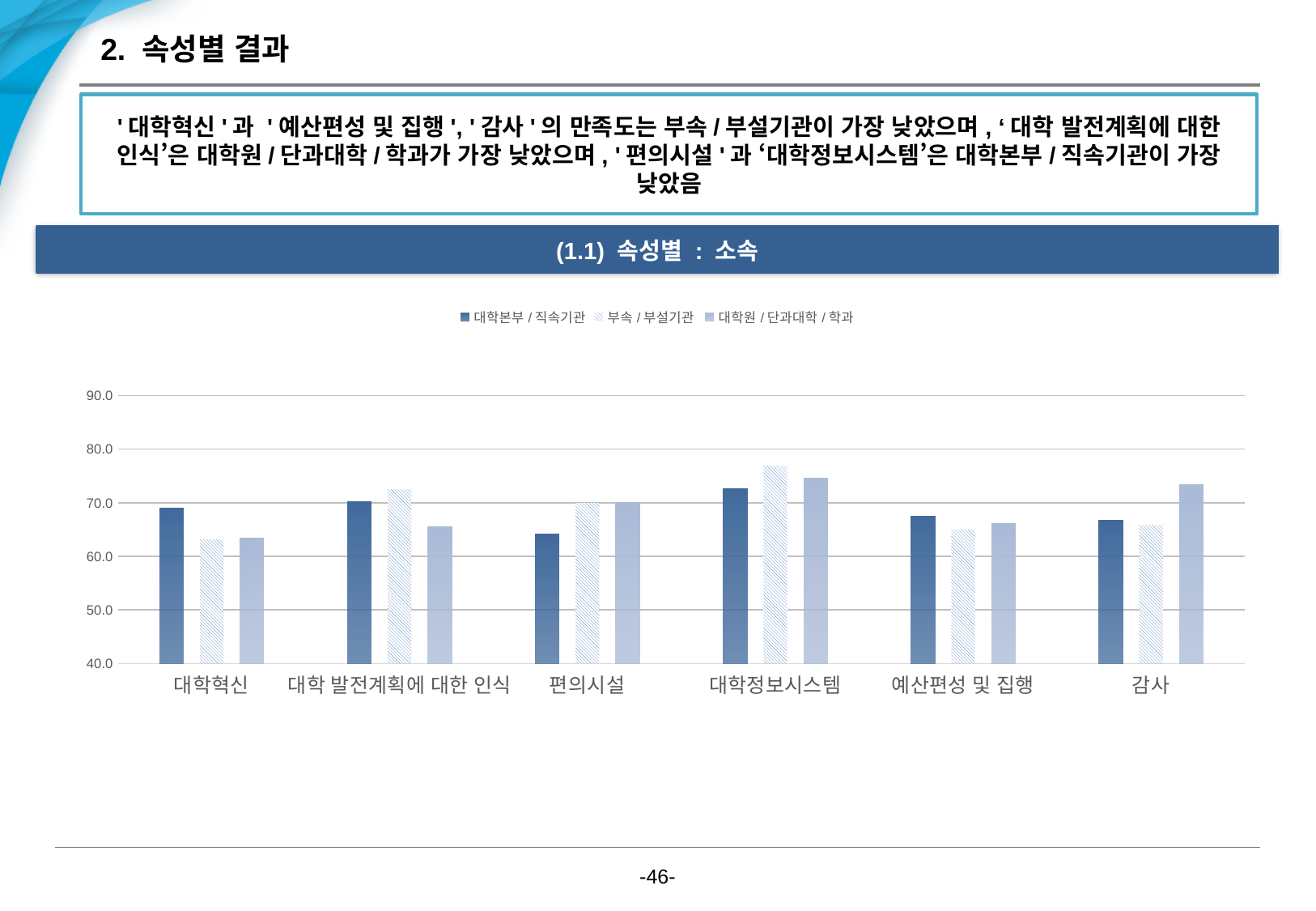

# 2. 속성별 결과

'대학혁신'과 '예산편성 및 집행', '감사'의 만족도는 부속/부설기관이 가장 낮았으며, ‘대학 발전계획에 대한 인식’은 대학원/단과대학/학과가 가장 낮았으며, '편의시설'과 ‘대학정보시스템’은 대학본부/직속기관이 가장 낮았음
(1.1) 속성별 : 소속

### Chart

| Category | 대학본부/직속기관 | 부속/부설기관  | 대학원/단과대학/학과 |
|---|---|---|---|
| 대학혁신 | 68.94736842105263 | 63.125 | 63.333333333333336 |
| 대학 발전계획에 대한 인식 | 70.17543859596493 | 72.5 | 65.55555555500001 |
| 편의시설 | 64.21052631578948 | 70.0 | 70.0 |
| 대학정보시스템 | 72.54385964912281 | 76.875 | 74.58333333333333 |
| 예산편성 및 집행 | 67.48538011684211 | 65.0 | 66.11111111083333 |
| 감사 | 66.66666666649122 | 65.8333333325 | 73.33333333249999 |
-46-